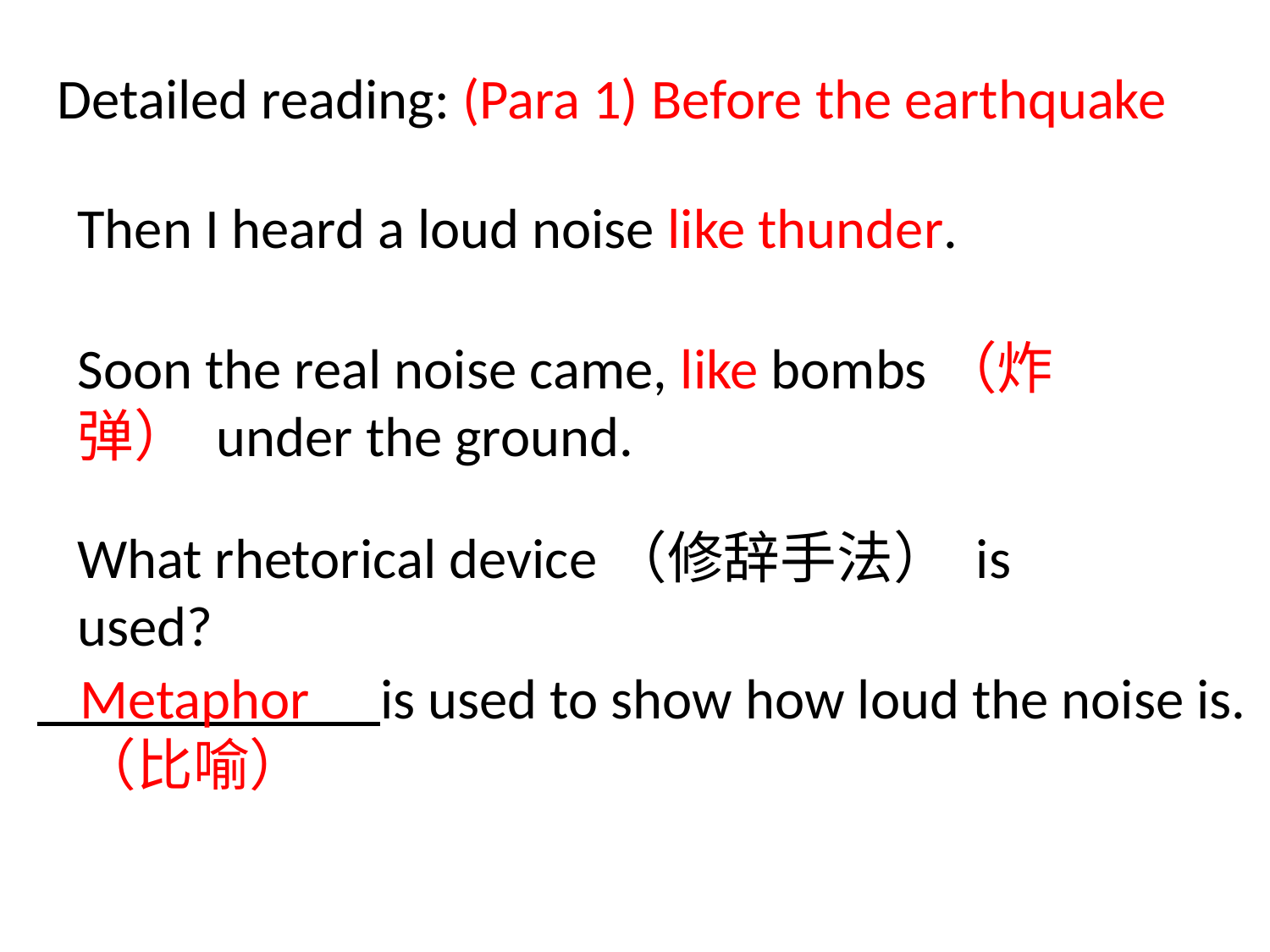

Detailed reading: (Para 1) Before the earthquake
Then I heard a loud noise like thunder.
Soon the real noise came, like bombs（炸弹） under the ground.
What rhetorical device（修辞手法） is used?
                           is used to show how loud the noise is.
Metaphor（比喻）